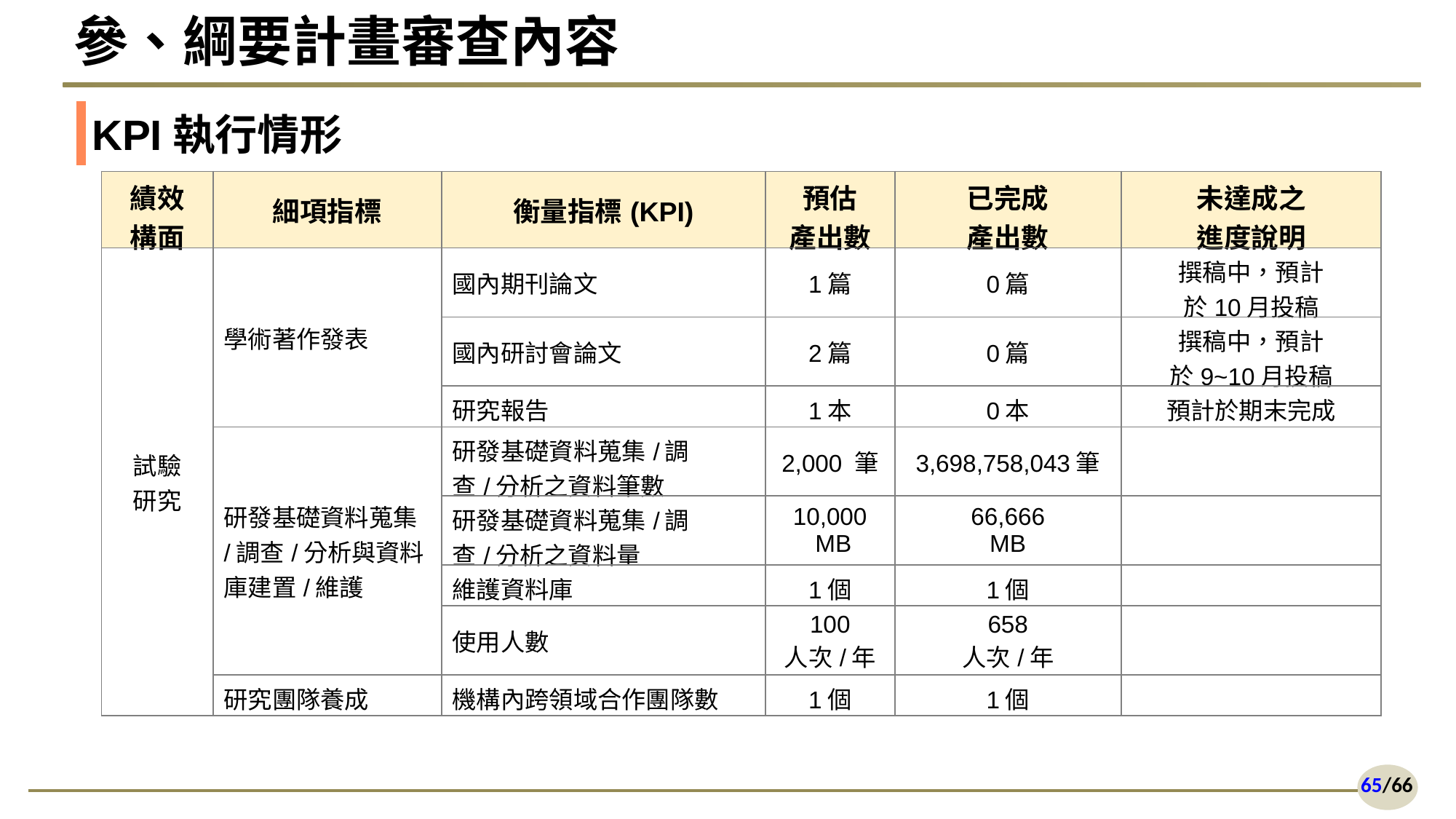

# 參、綱要計畫審查內容
KPI執行情形
| 績效 構面 | 細項指標 | 衡量指標(KPI) | 預估 產出數 | 已完成 產出數 | 未達成之 進度說明 |
| --- | --- | --- | --- | --- | --- |
| 試驗 研究 | 學術著作發表 | 國內期刊論文 | 1篇 | 0篇 | 撰稿中，預計 於10月投稿 |
|  |  | 國內研討會論文 | 2篇 | 0篇 | 撰稿中，預計 於9~10月投稿 |
|  |  | 研究報告 | 1本 | 0本 | 預計於期末完成 |
|  | 研發基礎資料蒐集/調查/分析與資料庫建置/維護 | 研發基礎資料蒐集/調查/分析之資料筆數 | 2,000 筆 | 3,698,758,043筆 |  |
|  |  | 研發基礎資料蒐集/調查/分析之資料量 | 10,000 MB | 66,666 MB |  |
|  |  | 維護資料庫 | 1個 | 1個 |  |
|  |  | 使用人數 | 100 人次/年 | 658 人次/年 |  |
|  | 研究團隊養成 | 機構內跨領域合作團隊數 | 1個 | 1個 |  |
65/66